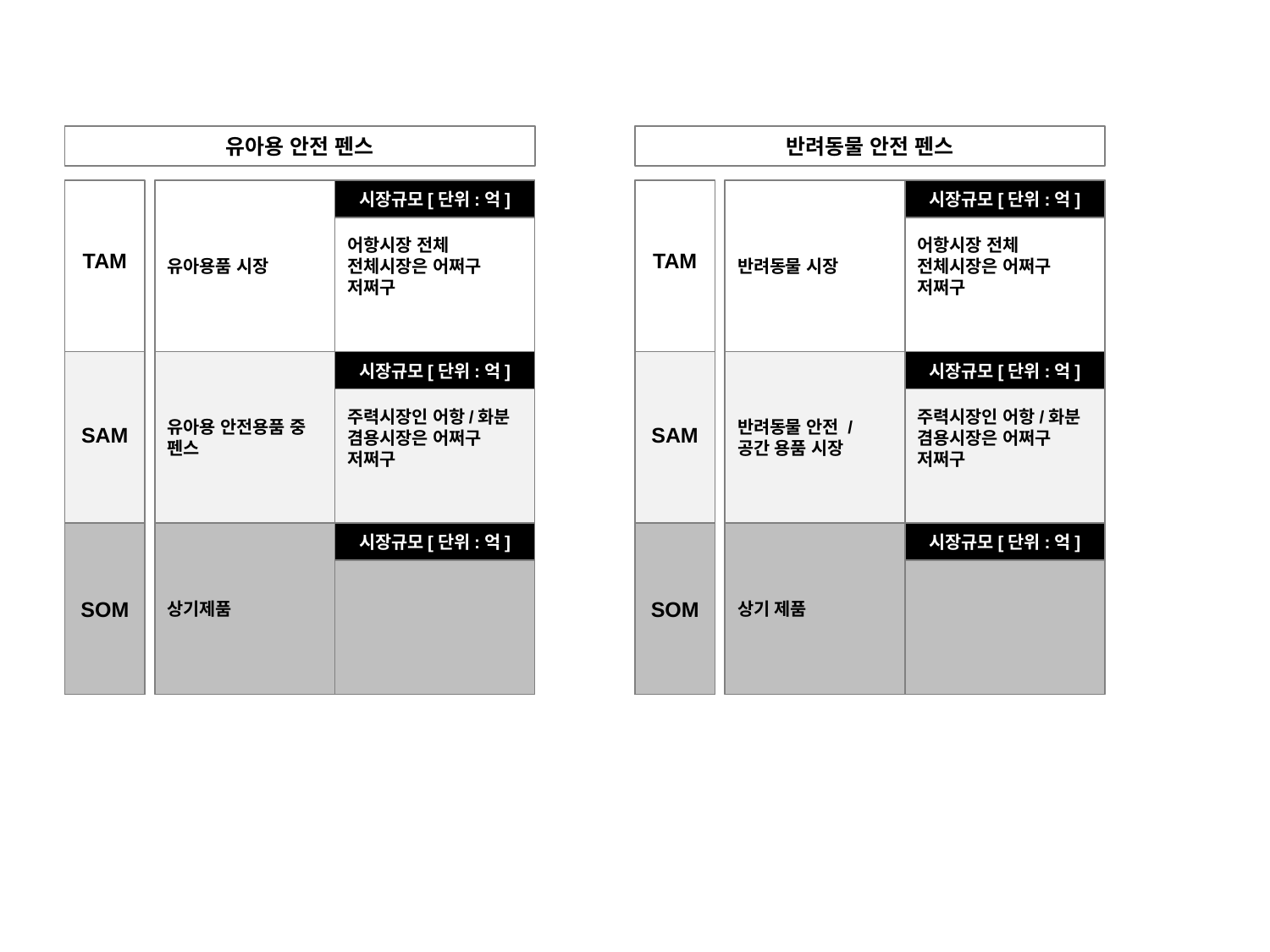

유아용 안전 펜스
반려동물 안전 펜스
TAM

유아용품 시장
어항시장 전체 전체시장은 어쩌구 저쩌구
시장규모[단위:억]
TAM

반려동물 시장
어항시장 전체 전체시장은 어쩌구 저쩌구
시장규모[단위:억]
SAM

유아용 안전용품 중 펜스
주력시장인 어항/화분 겸용시장은 어쩌구 저쩌구
시장규모[단위:억]
SAM

반려동물 안전 / 공간 용품 시장
주력시장인 어항/화분 겸용시장은 어쩌구 저쩌구
시장규모[단위:억]
SOM
상기제품

시장규모[단위:억]
SOM
상기 제품

시장규모[단위:억]